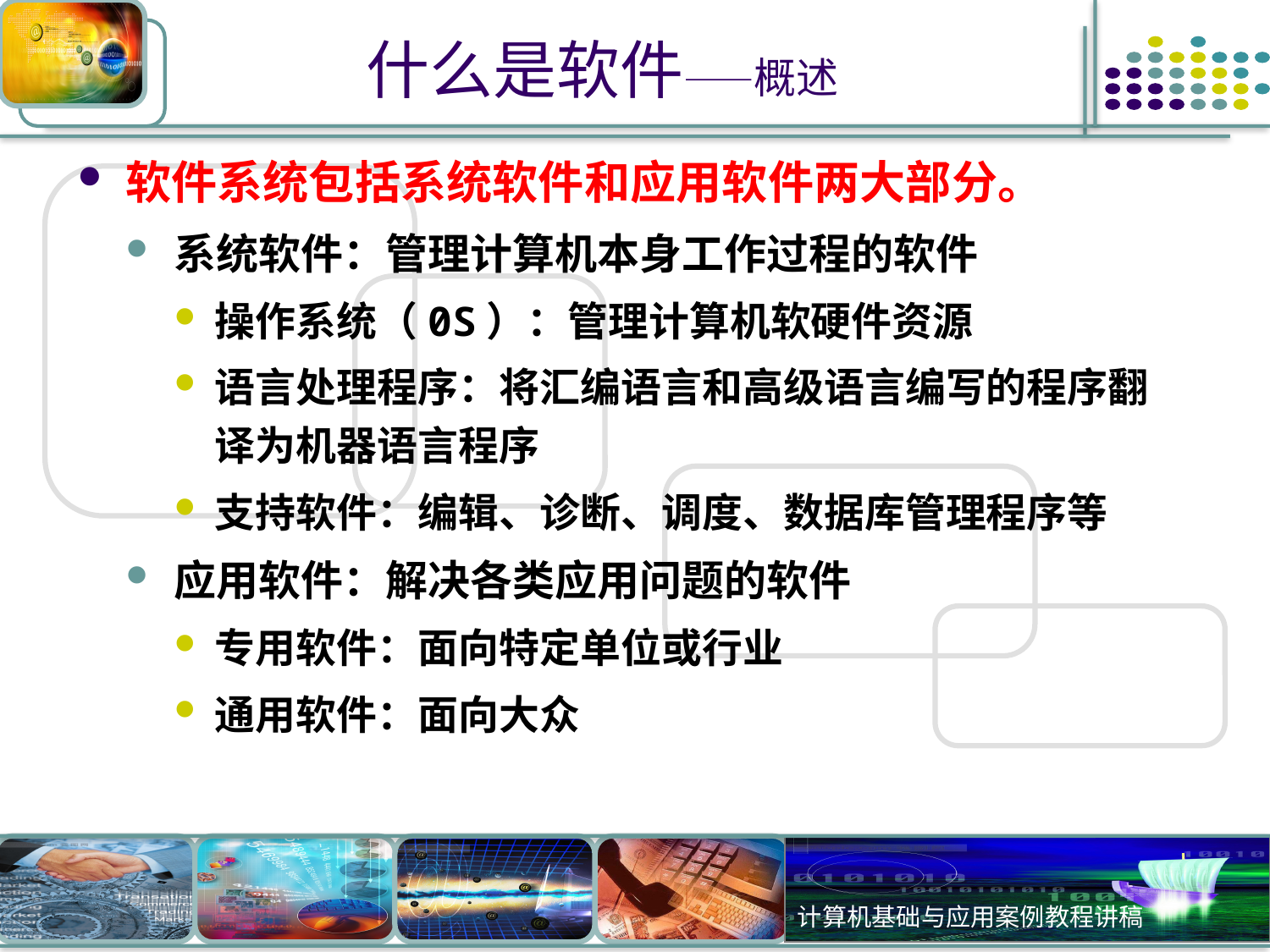

# 什么是软件——概述
软件系统包括系统软件和应用软件两大部分。
系统软件：管理计算机本身工作过程的软件
操作系统（0S）：管理计算机软硬件资源
语言处理程序：将汇编语言和高级语言编写的程序翻译为机器语言程序
支持软件：编辑、诊断、调度、数据库管理程序等
应用软件：解决各类应用问题的软件
专用软件：面向特定单位或行业
通用软件：面向大众